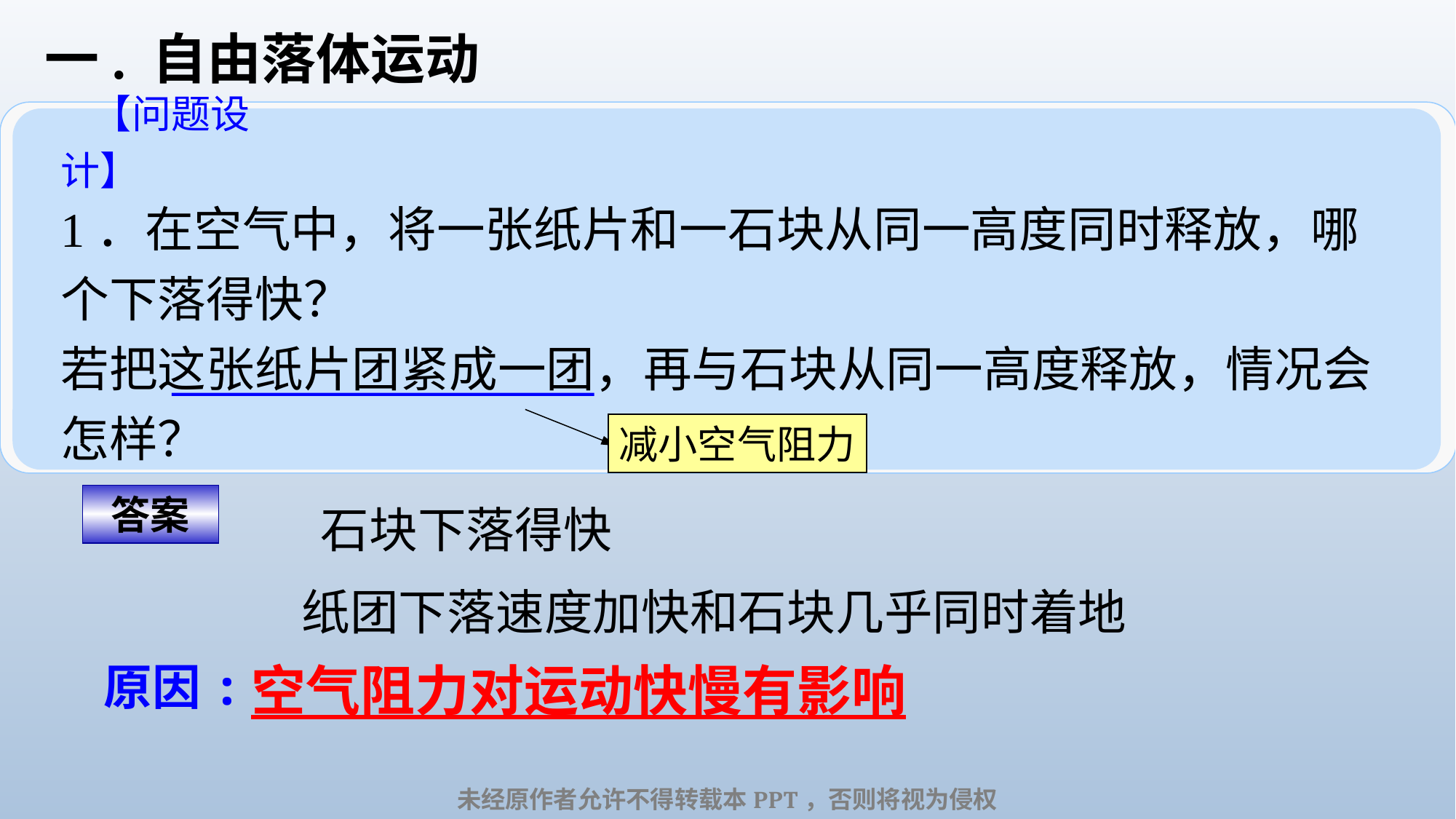

一. 自由落体运动

【问题设计】
1．在空气中，将一张纸片和一石块从同一高度同时释放，哪个下落得快？
若把这张纸片团紧成一团，再与石块从同一高度释放，情况会怎样？

减小空气阻力
答案
石块下落得快
纸团下落速度加快和石块几乎同时着地
空气阻力对运动快慢有影响
原因:
未经原作者允许不得转载本PPT，否则将视为侵权